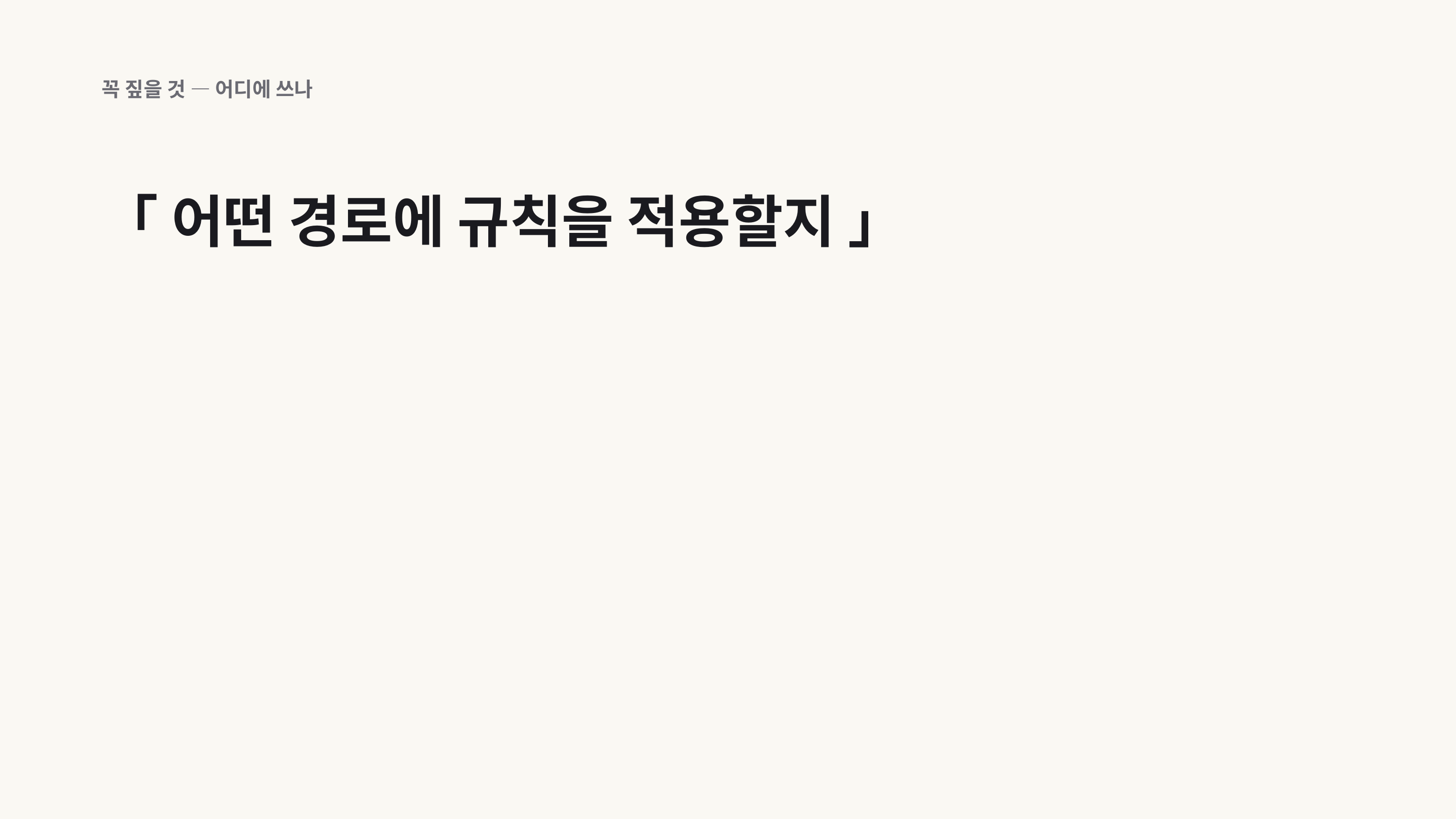

꼭 짚을 것 — 어디에 쓰나
「 어떤 경로에 규칙을 적용할지 」